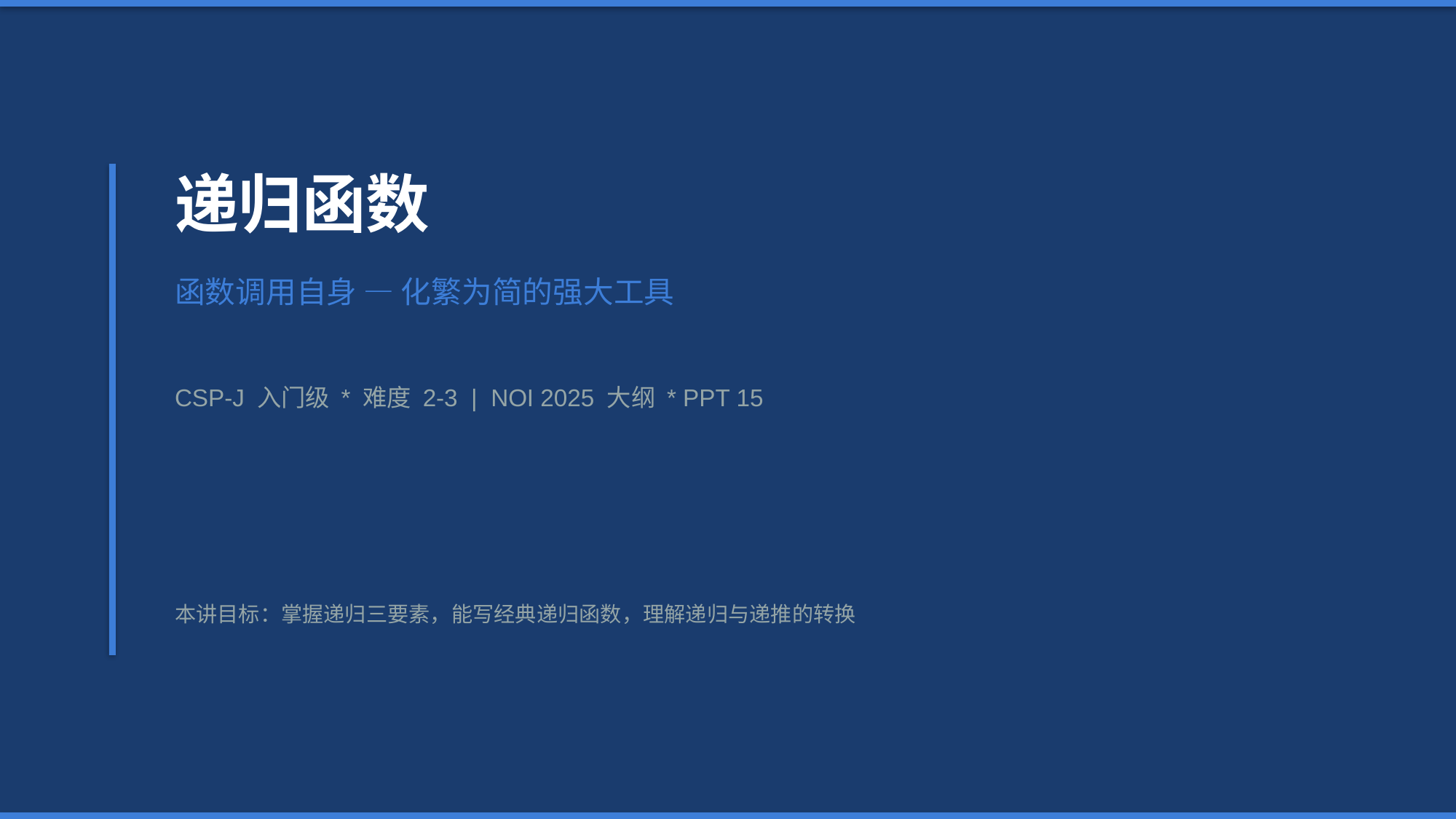

递归函数
函数调用自身 — 化繁为简的强大工具
CSP-J 入门级 * 难度 2-3  |  NOI 2025 大纲 * PPT 15
本讲目标：掌握递归三要素，能写经典递归函数，理解递归与递推的转换